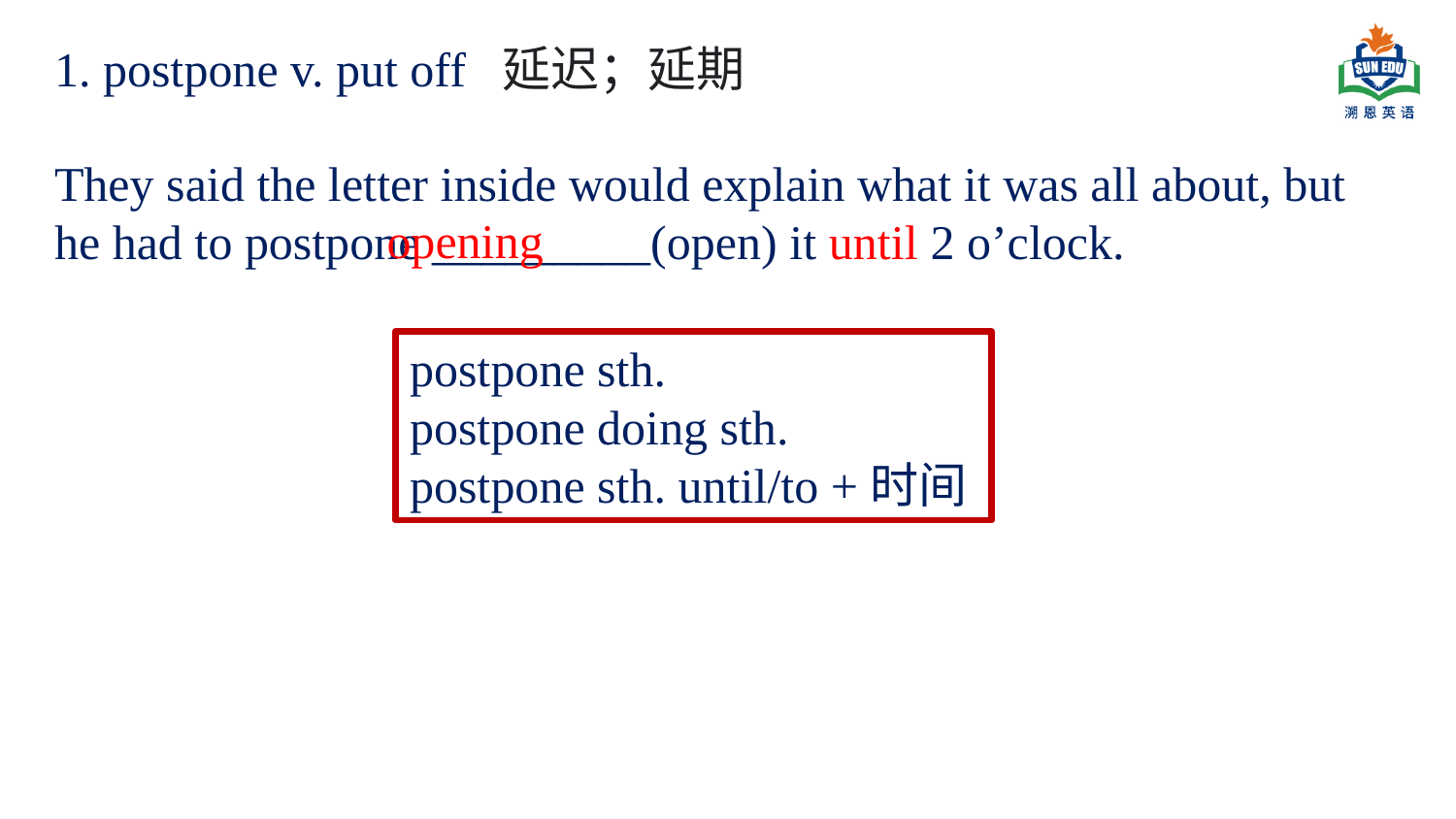

1. postpone v. put off  延迟；延期
They said the letter inside would explain what it was all about, but he had to postpone _________(open) it until 2 o’clock.
opening
postpone sth.
postpone doing sth.
postpone sth. until/to +时间